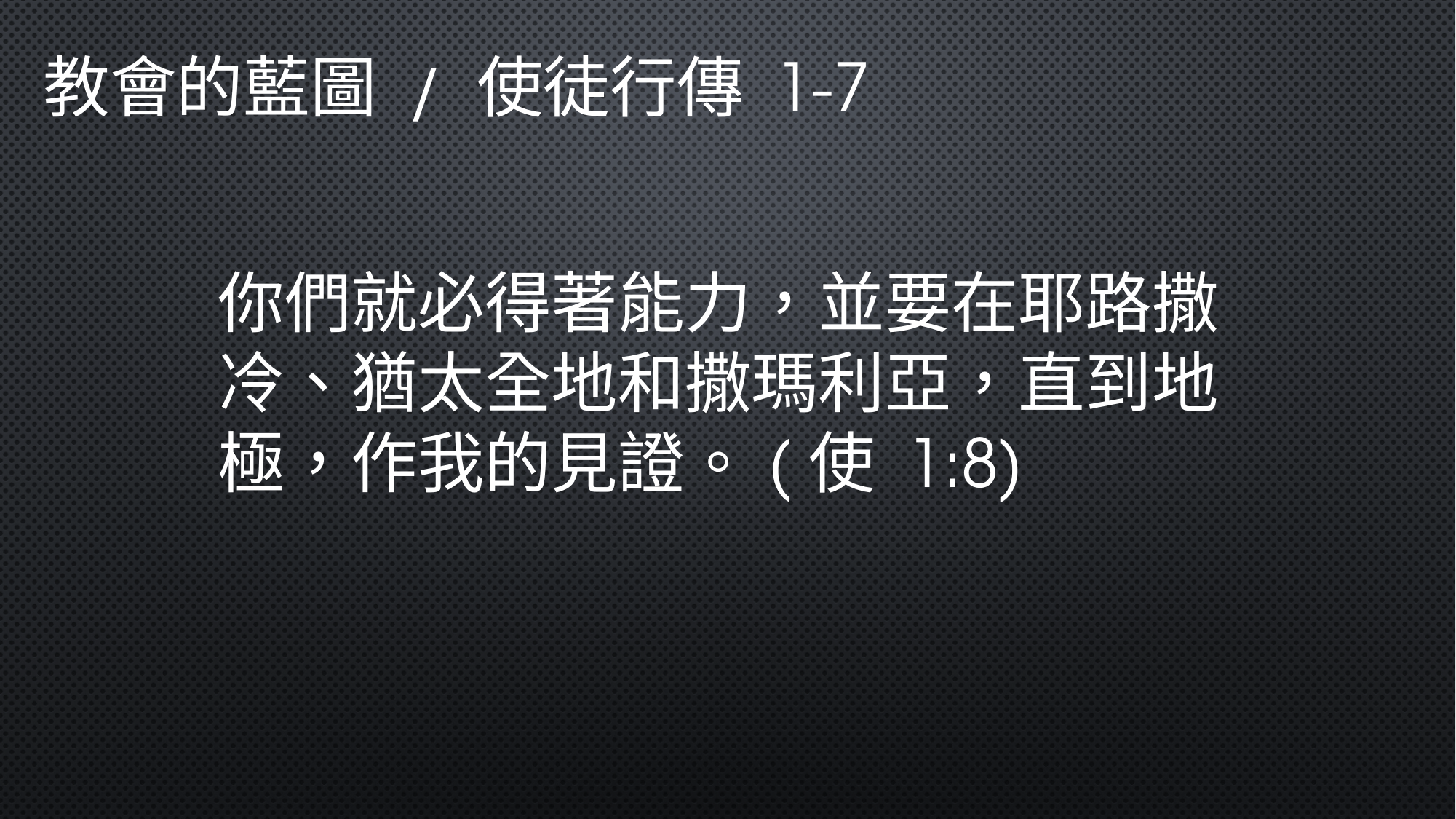

教會的藍圖 / 使徒行傳 1-7
你們就必得著能力，並要在耶路撒冷、猶太全地和撒瑪利亞，直到地極，作我的見證。(使 1:8)